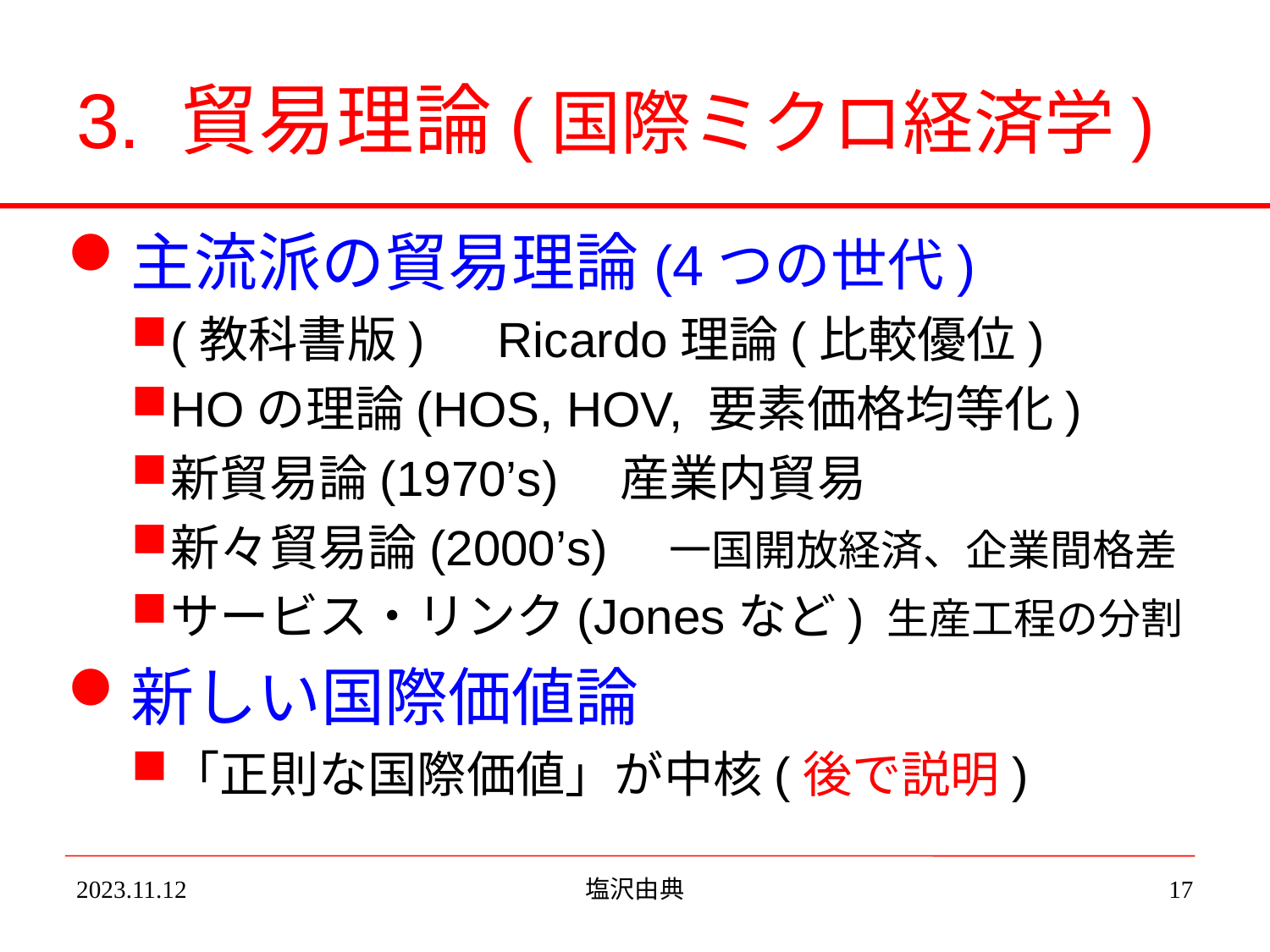

# 3. 貿易理論(国際ミクロ経済学)
主流派の貿易理論(4つの世代)
(教科書版)　Ricardo理論(比較優位)
HOの理論(HOS, HOV, 要素価格均等化)
新貿易論(1970’s)　産業内貿易
新々貿易論(2000’s)　一国開放経済、企業間格差
サービス・リンク(Jonesなど) 生産工程の分割
新しい国際価値論
「正則な国際価値」が中核(後で説明)

2023.11.12
塩沢由典
17